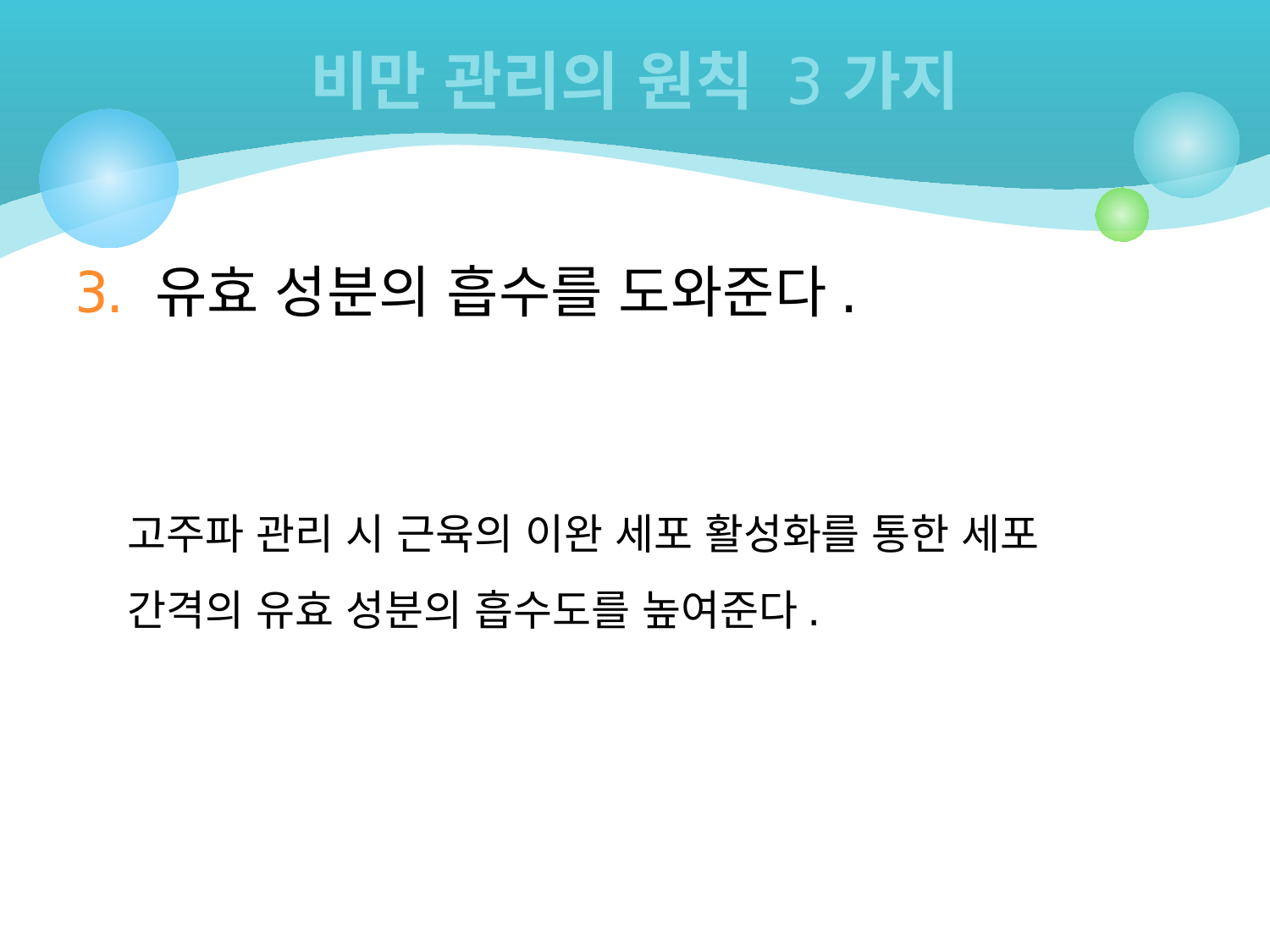

# 비만 관리의 원칙 3가지
3. 유효 성분의 흡수를 도와준다.
고주파 관리 시 근육의 이완 세포 활성화를 통한 세포 간격의 유효 성분의 흡수도를 높여준다.